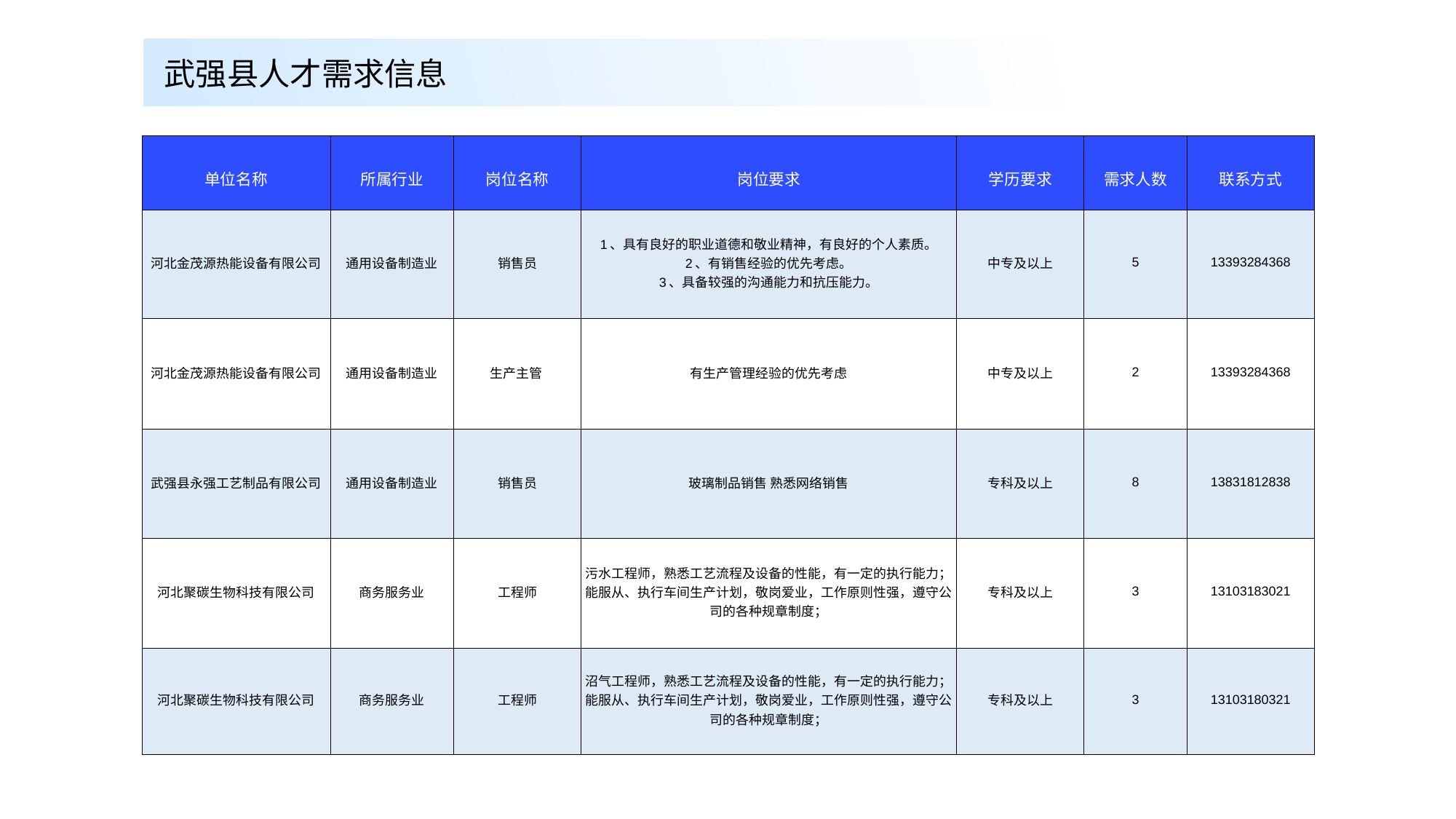

武强县人才需求信息
| 单位名称 | 所属行业 | 岗位名称 | 岗位要求 | 学历要求 | 需求人数 | 联系方式 |
| --- | --- | --- | --- | --- | --- | --- |
| 河北金茂源热能设备有限公司 | 通用设备制造业 | 销售员 | 1、具有良好的职业道德和敬业精神，有良好的个人素质。 2、有销售经验的优先考虑。 3、具备较强的沟通能力和抗压能力。 | 中专及以上 | 5 | 13393284368 |
| 河北金茂源热能设备有限公司 | 通用设备制造业 | 生产主管 | 有生产管理经验的优先考虑 | 中专及以上 | 2 | 13393284368 |
| 武强县永强工艺制品有限公司 | 通用设备制造业 | 销售员 | 玻璃制品销售 熟悉网络销售 | 专科及以上 | 8 | 13831812838 |
| 河北聚碳生物科技有限公司 | 商务服务业 | 工程师 | 污水工程师，熟悉工艺流程及设备的性能，有一定的执行能力； 能服从、执行车间生产计划，敬岗爱业，工作原则性强，遵守公司的各种规章制度； | 专科及以上 | 3 | 13103183021 |
| 河北聚碳生物科技有限公司 | 商务服务业 | 工程师 | 沼气工程师，熟悉工艺流程及设备的性能，有一定的执行能力； 能服从、执行车间生产计划，敬岗爱业，工作原则性强，遵守公司的各种规章制度； | 专科及以上 | 3 | 13103180321 |
30